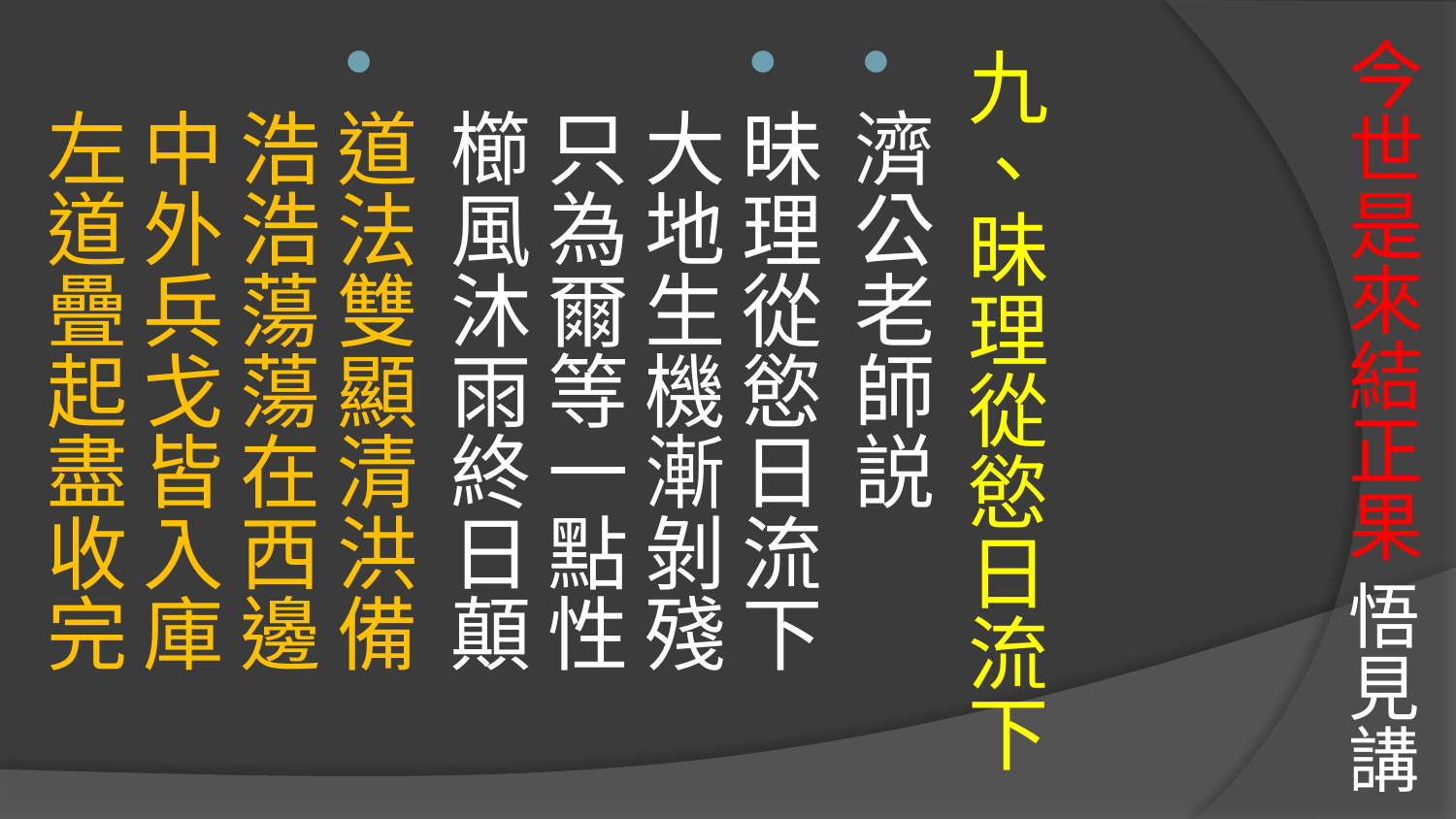

九、昧理從慾日流下
濟公老師説
昧理從慾日流下　大地生機漸剝殘
只為爾等一點性　櫛風沐雨終日顛
道法雙顯清洪備　浩浩蕩蕩在西邊
中外兵戈皆入庫　左道疊起盡收完
# 今世是來結正果 悟見講